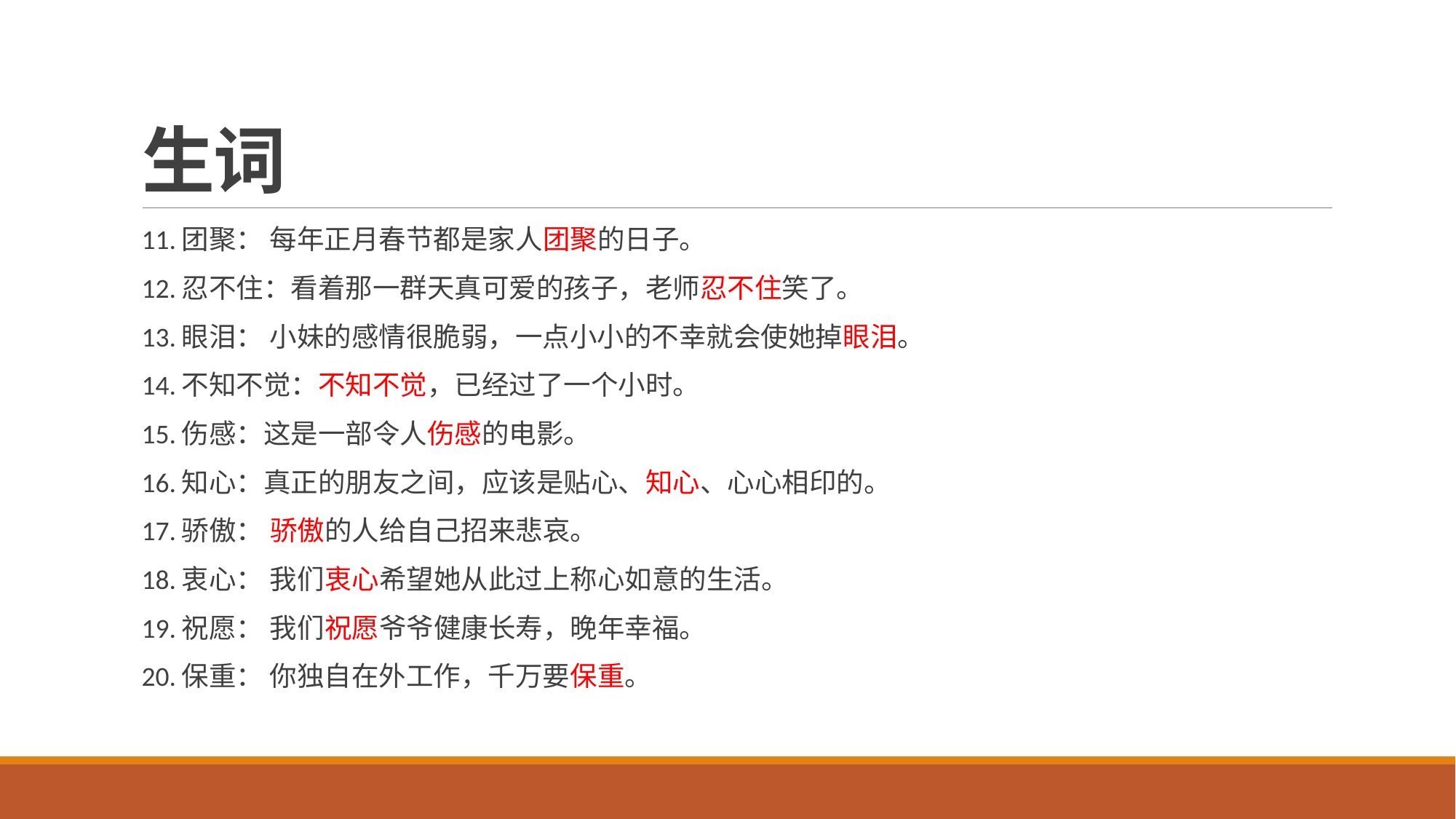

# 生词
11.团聚： 每年正月春节都是家人团聚的日子。
12.忍不住：看着那一群天真可爱的孩子，老师忍不住笑了。
13.眼泪： 小妹的感情很脆弱，一点小小的不幸就会使她掉眼泪。
14.不知不觉：不知不觉，已经过了一个小时。
15.伤感：这是一部令人伤感的电影。
16.知心：真正的朋友之间，应该是贴心、知心、心心相印的。
17.骄傲： 骄傲的人给自己招来悲哀。
18.衷心： 我们衷心希望她从此过上称心如意的生活。
19.祝愿： 我们祝愿爷爷健康长寿，晚年幸福。
20.保重： 你独自在外工作，千万要保重。